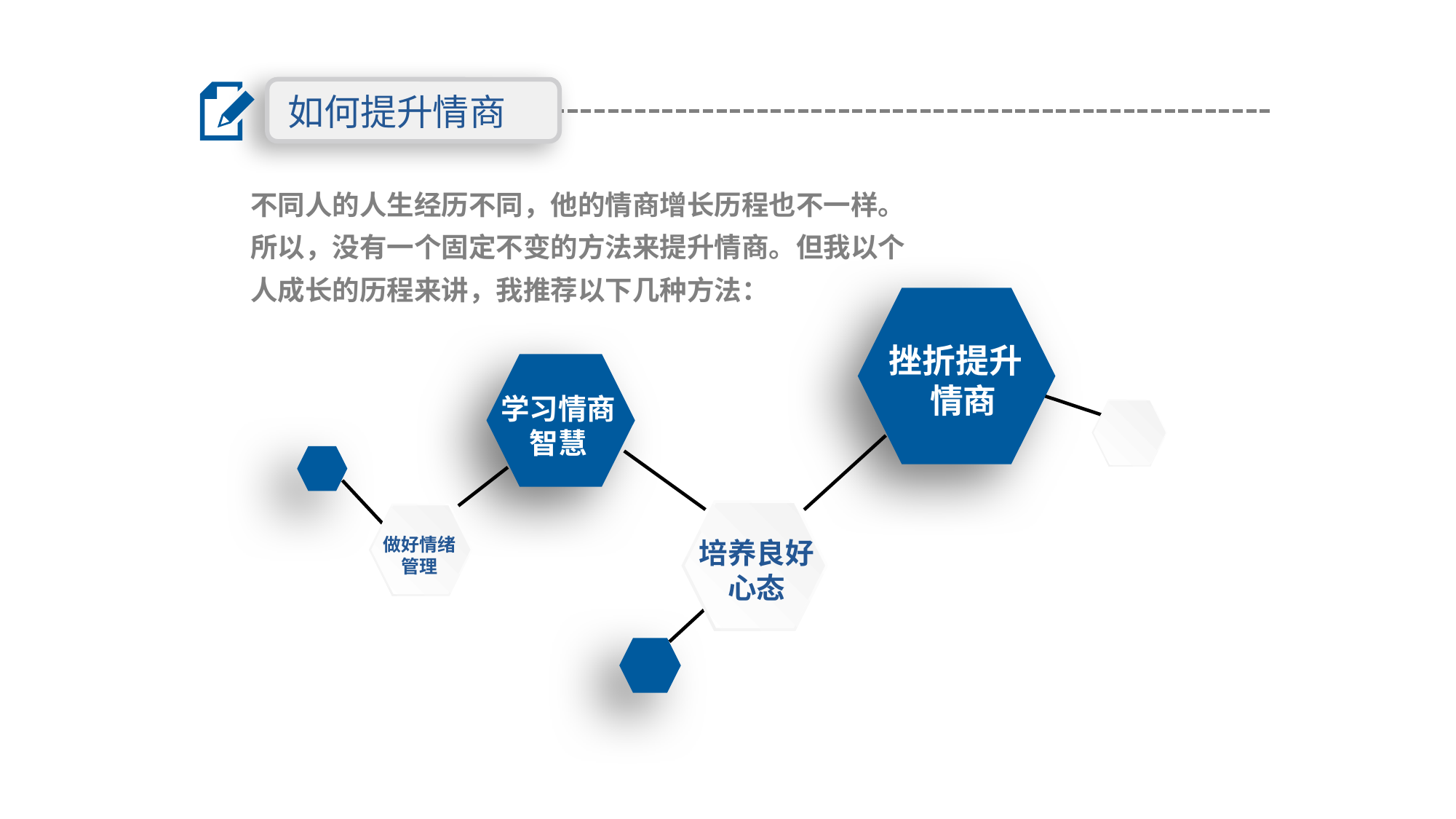

如何提升情商
不同人的人生经历不同，他的情商增长历程也不一样。
所以，没有一个固定不变的方法来提升情商。但我以个人成长的历程来讲，我推荐以下几种方法：
添加
题

挫折提升   情商

学习情商智慧

做好情绪管理
培养良好心态